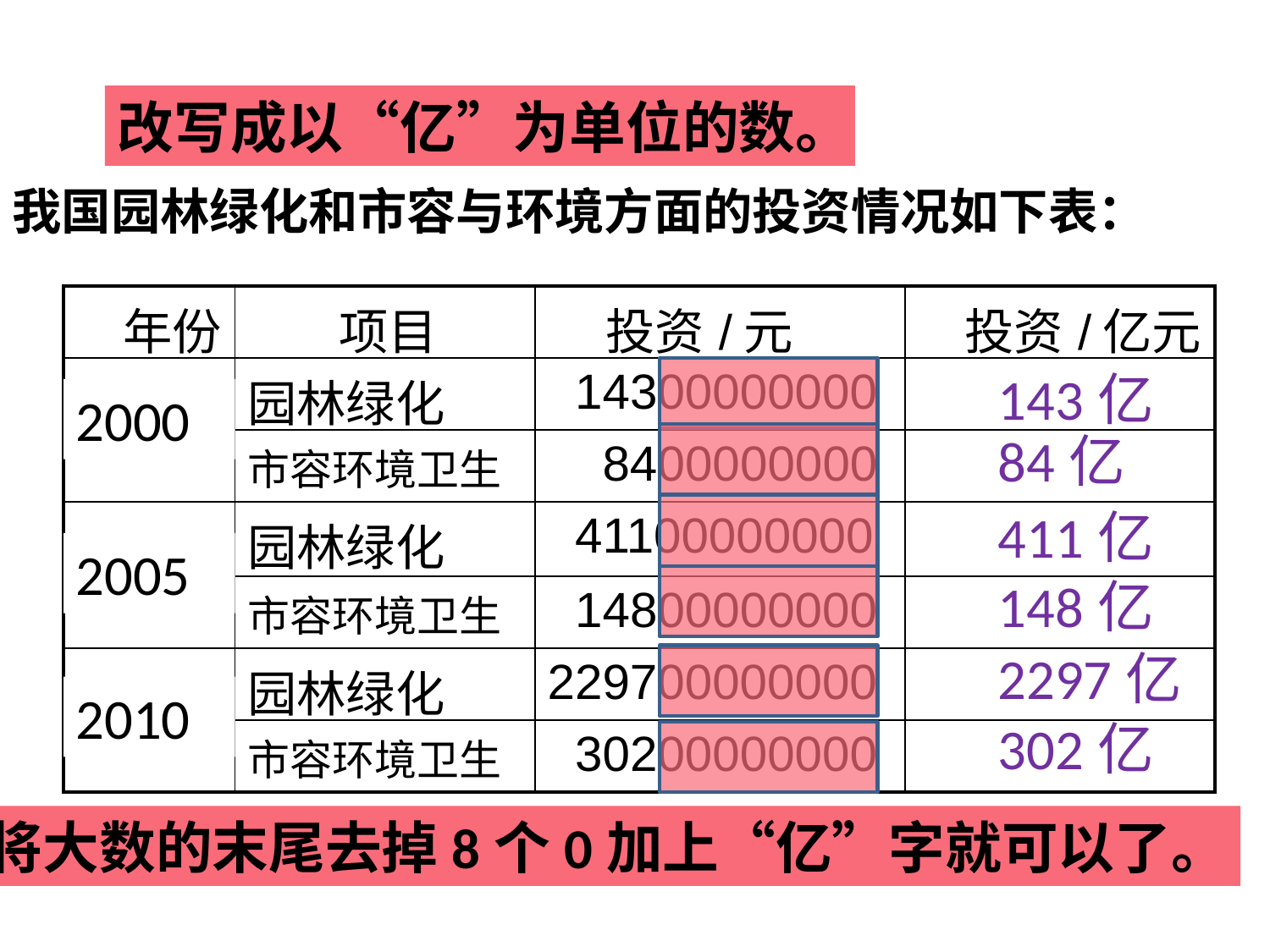

改写成以“亿”为单位的数。
我国园林绿化和市容与环境方面的投资情况如下表：
| 年份 | 项目 | 投资/元 | 投资/亿元 |
| --- | --- | --- | --- |
|  | 园林绿化 | 14300000000 |  |
|  | 市容环境卫生 | 8400000000 |  |
|  | 园林绿化 | 41100000000 |  |
|  | 市容环境卫生 | 14800000000 |  |
|  | 园林绿化 | 229700000000 |  |
|  | 市容环境卫生 | 30200000000 |  |

143亿
2000
84亿

411亿
2005
148亿

2297亿

2010
302亿

将大数的末尾去掉8个0加上“亿”字就可以了。